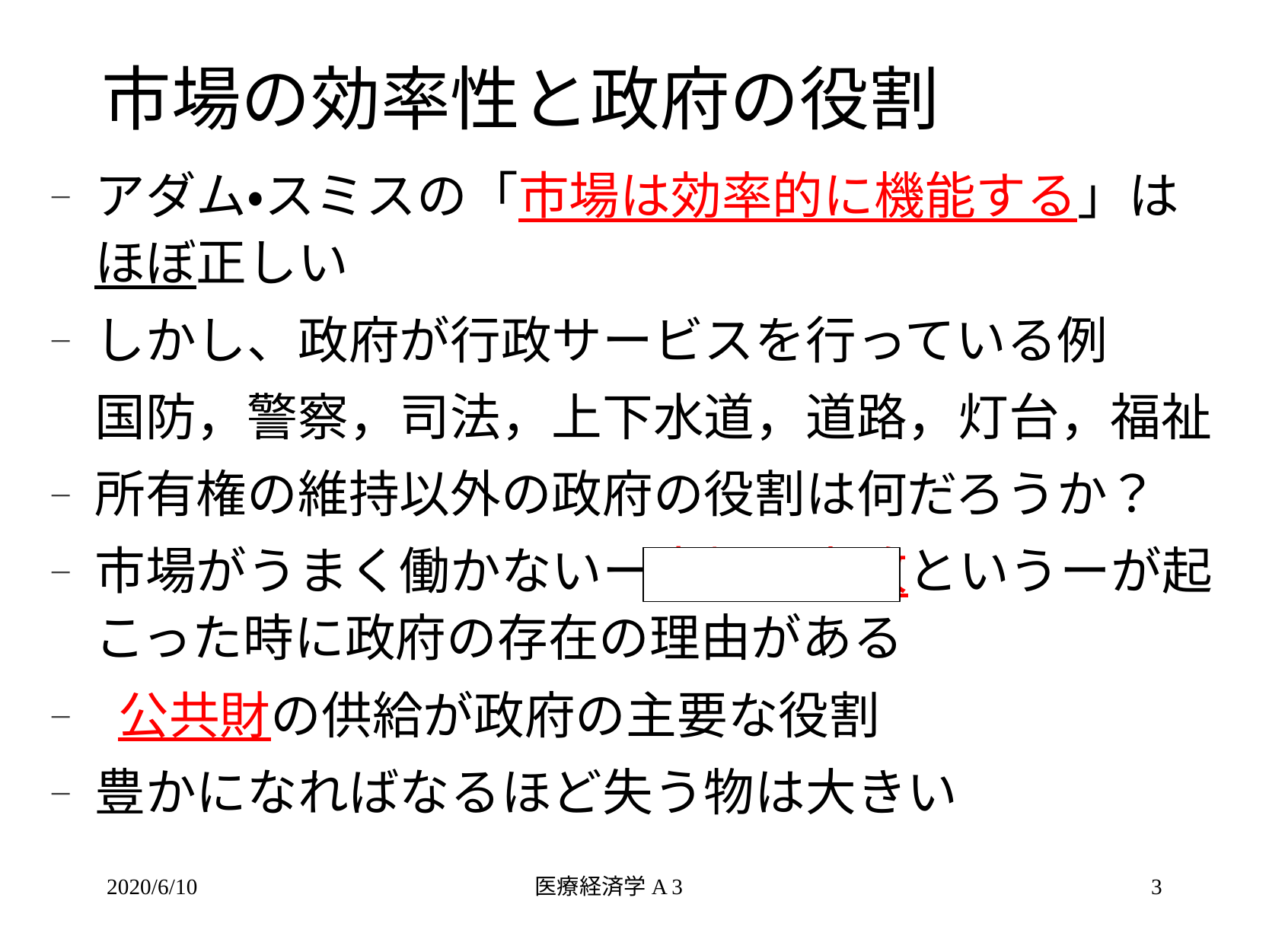

# 市場の効率性と政府の役割
アダム・スミスの「市場は効率的に機能する」はほぼ正しい
しかし、政府が行政サービスを行っている例
	国防，警察，司法，上下水道，道路，灯台，福祉
所有権の維持以外の政府の役割は何だろうか？
市場がうまく働かないー市場の失敗というーが起こった時に政府の存在の理由がある
 公共財の供給が政府の主要な役割
豊かになればなるほど失う物は大きい

2020/6/10
医療経済学A 3
3